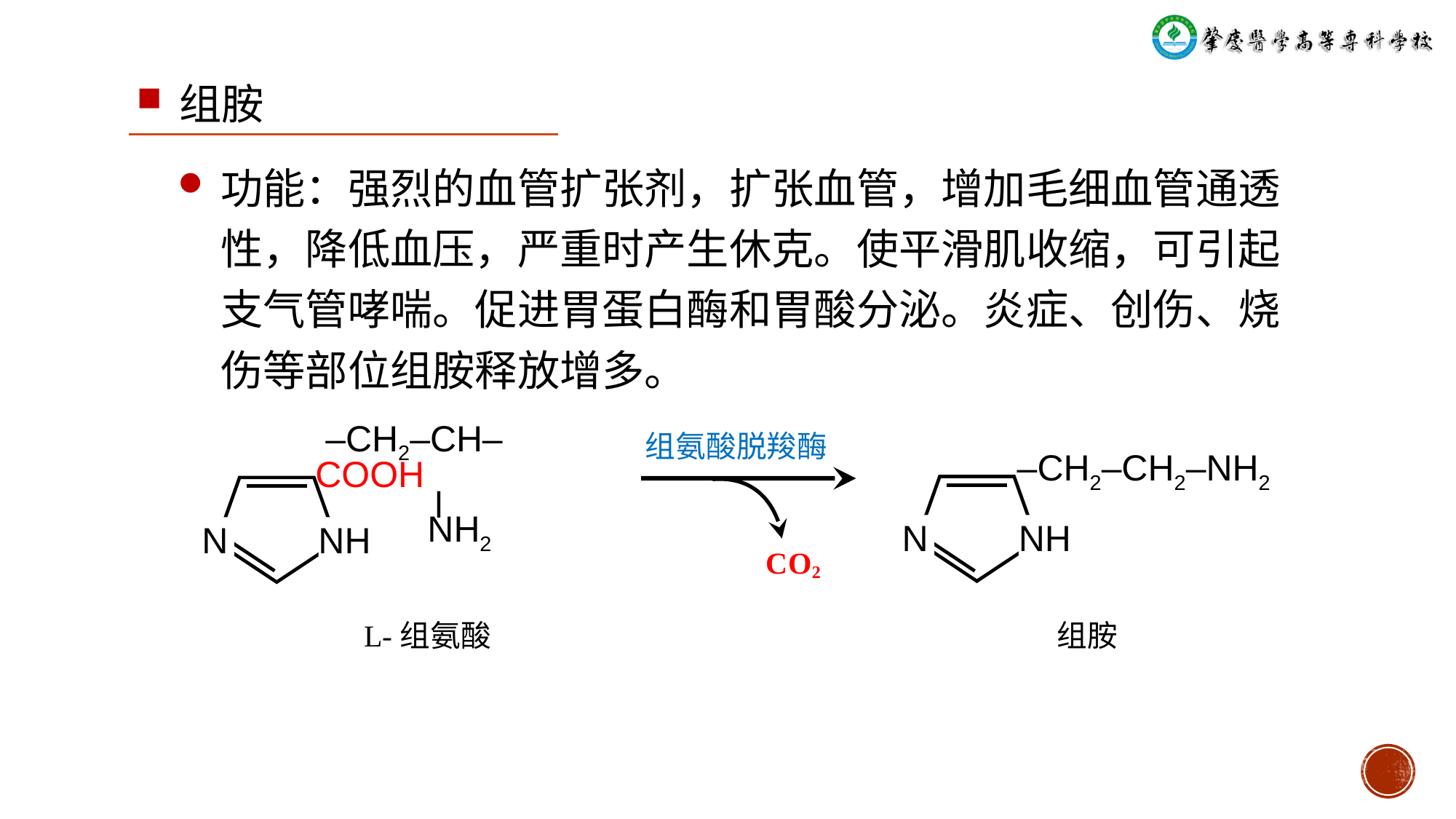

组胺
功能：强烈的血管扩张剂，扩张血管，增加毛细血管通透性，降低血压，严重时产生休克。使平滑肌收缩，可引起支气管哮喘。促进胃蛋白酶和胃酸分泌。炎症、创伤、烧伤等部位组胺释放增多。

组氨酸脱羧酶
 ‒CH2‒CH‒COOH
            ǀ
           NH2

N
NH
 ‒CH2‒CH2‒NH2

N
NH

CO2
L-组氨酸
组胺